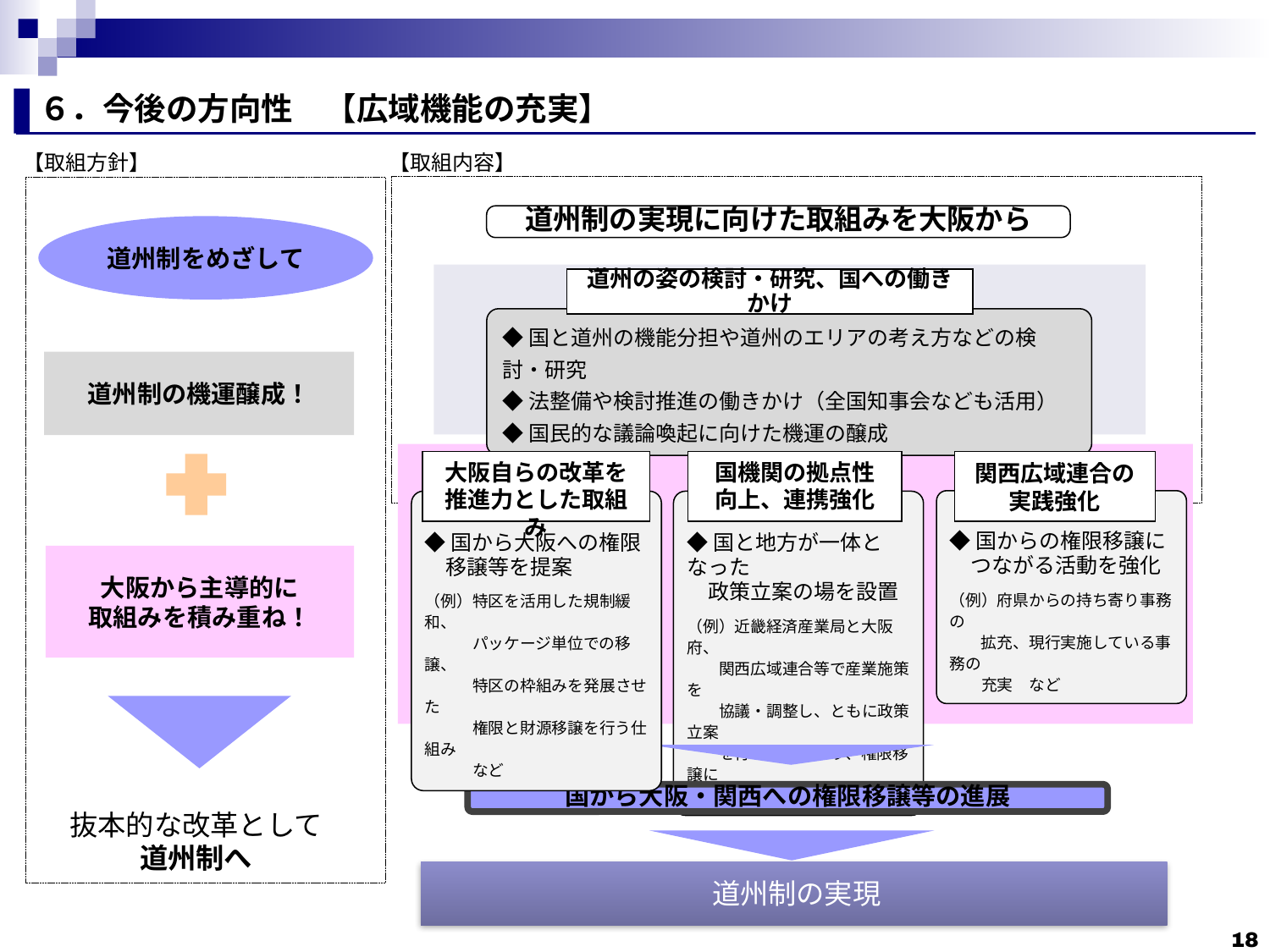

６．今後の方向性　【広域機能の充実】

【取組内容】
【取組方針】

道州制の実現に向けた取組みを大阪から
道州制をめざして

道州の姿の検討・研究、国への働きかけ
◆国と道州の機能分担や道州のエリアの考え方などの検討・研究
◆法整備や検討推進の働きかけ（全国知事会なども活用）
◆国民的な議論喚起に向けた機運の醸成
道州制の機運醸成！

大阪自らの改革を
推進力とした取組み
国機関の拠点性
向上、連携強化
関西広域連合の
実践強化
◆国からの権限移譲に
　つながる活動を強化
（例）府県からの持ち寄り事務の
　　拡充、現行実施している事務の
　　充実　など
◆国から大阪への権限
　移譲等を提案
（例）特区を活用した規制緩和、
　　　パッケージ単位での移譲、
　　　特区の枠組みを発展させた
　　　権限と財源移譲を行う仕組み
　　　など
◆国と地方が一体となった
　政策立案の場を設置
（例）近畿経済産業局と大阪府、
　　関西広域連合等で産業施策を
　　協議・調整し、ともに政策立案
　　を行うなどにより、権限移譲に
　　向けた土壌づくりを進める
大阪から主導的に
取組みを積み重ね！

国から大阪・関西への権限移譲等の進展
（関西）
抜本的な改革として
道州制へ

道州制の実現
18